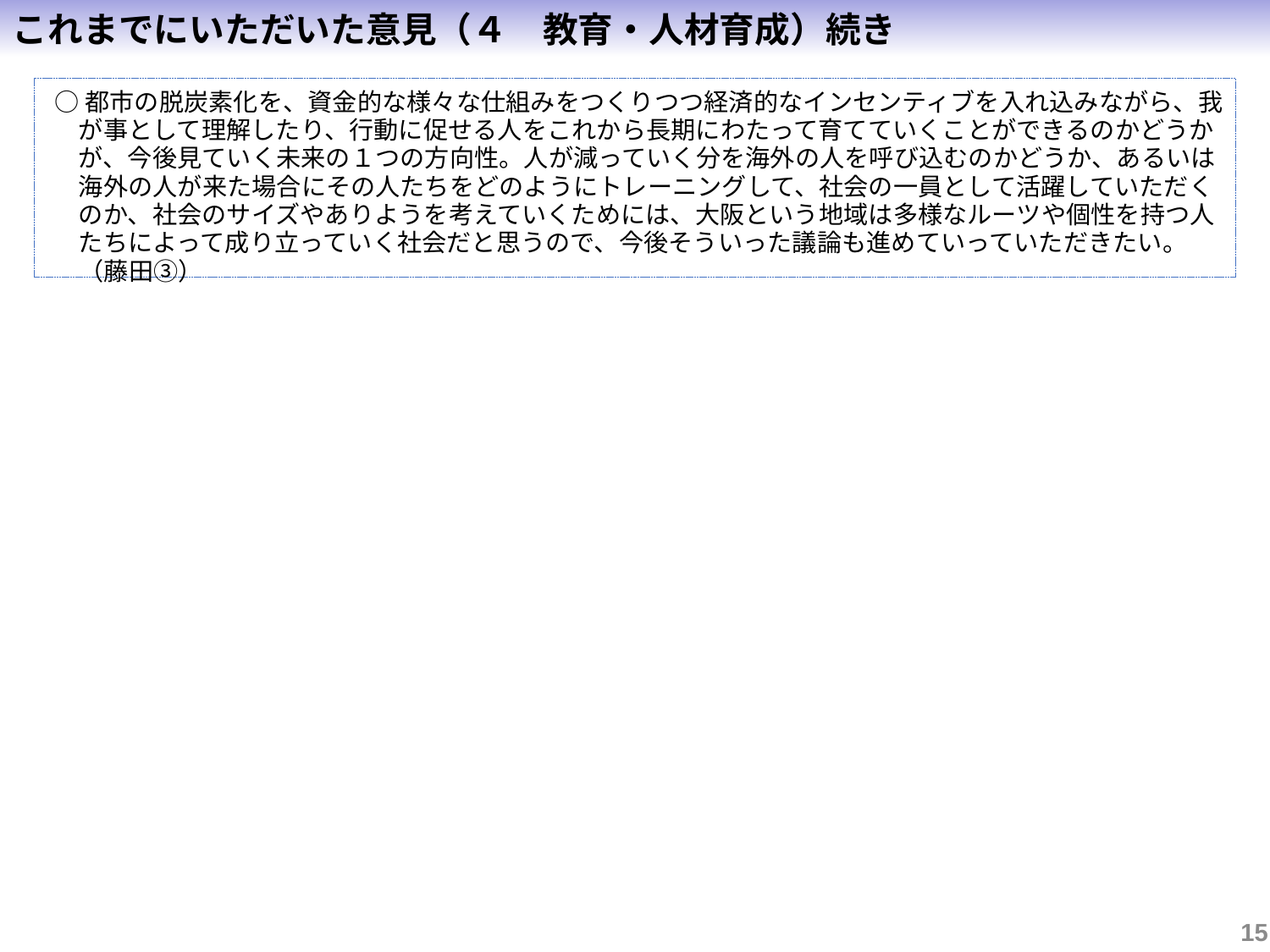

これまでにいただいた意見（４　教育・人材育成）続き
○都市の脱炭素化を、資金的な様々な仕組みをつくりつつ経済的なインセンティブを入れ込みながら、我が事として理解したり、行動に促せる人をこれから長期にわたって育てていくことができるのかどうかが、今後見ていく未来の１つの方向性。人が減っていく分を海外の人を呼び込むのかどうか、あるいは海外の人が来た場合にその人たちをどのようにトレーニングして、社会の一員として活躍していただくのか、社会のサイズやありようを考えていくためには、大阪という地域は多様なルーツや個性を持つ人たちによって成り立っていく社会だと思うので、今後そういった議論も進めていっていただきたい。
　（藤田③）
15